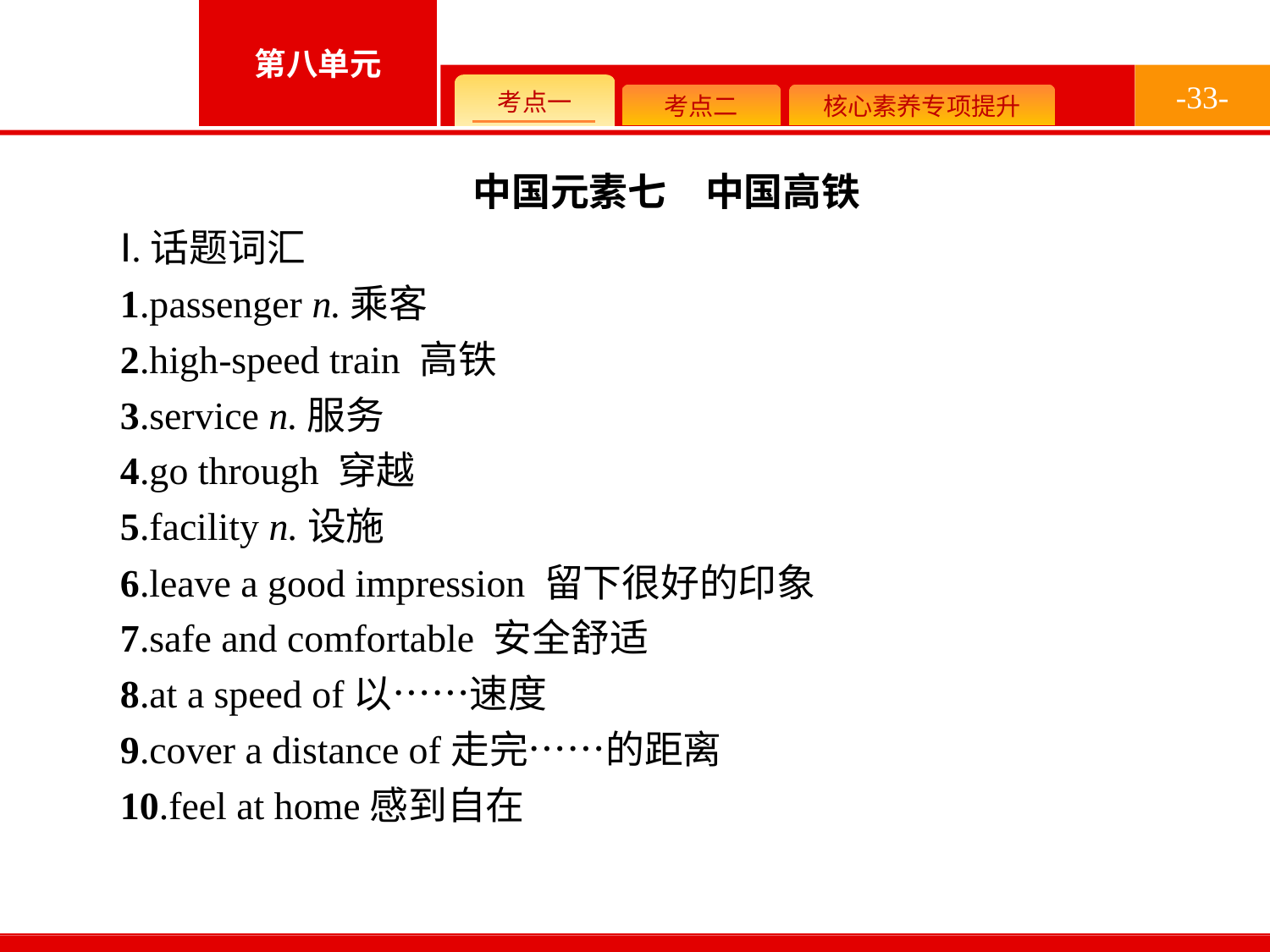

-33-
中国元素七　中国高铁
Ⅰ.话题词汇
1.passenger n.乘客
2.high-speed train 高铁
3.service n.服务
4.go through 穿越
5.facility n.设施
6.leave a good impression 留下很好的印象
7.safe and comfortable 安全舒适
8.at a speed of以……速度
9.cover a distance of走完……的距离
10.feel at home感到自在